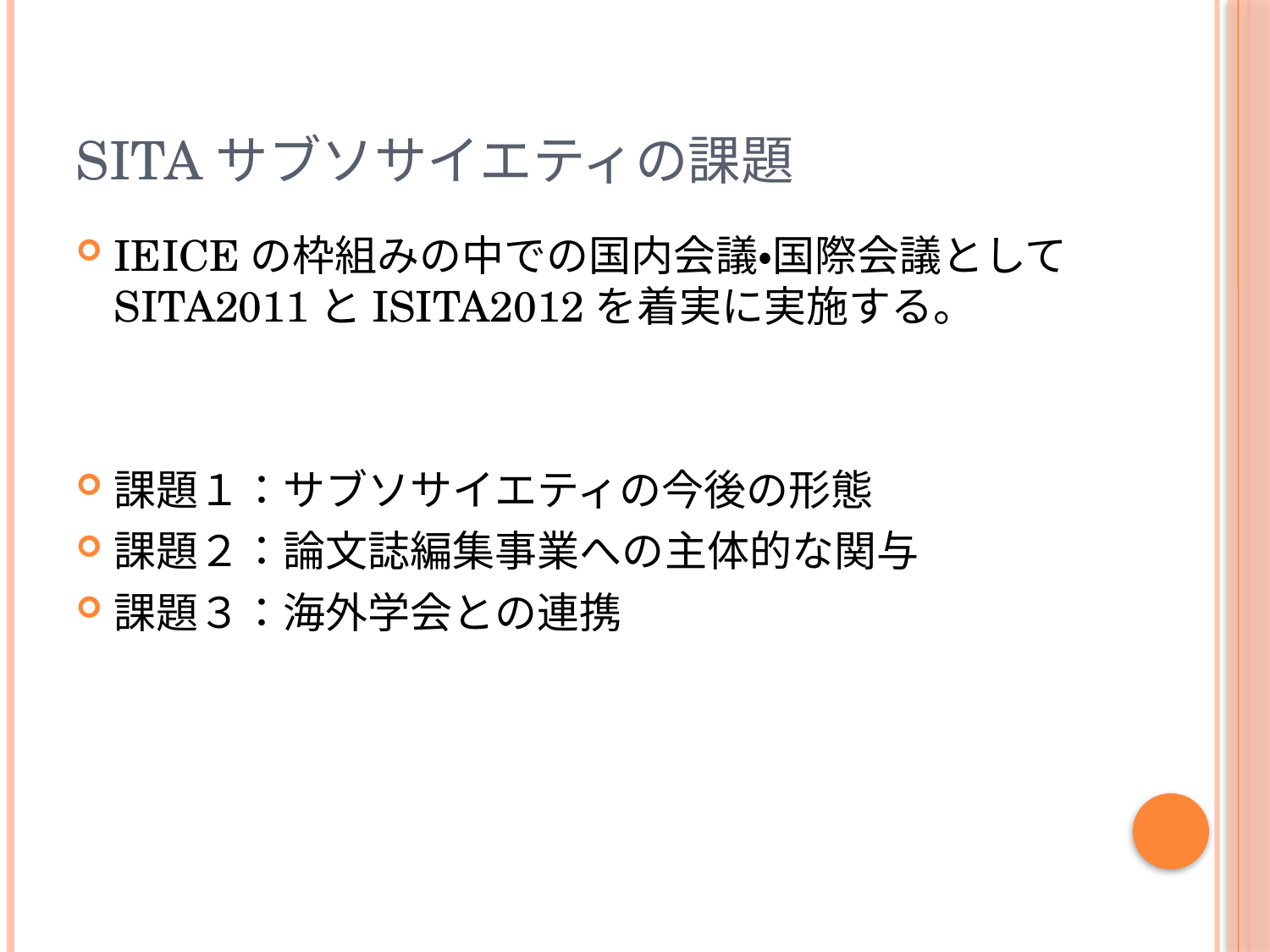

# SITAサブソサイエティの課題
IEICEの枠組みの中での国内会議・国際会議としてSITA2011とISITA2012を着実に実施する。

課題１：サブソサイエティの今後の形態
課題２：論文誌編集事業への主体的な関与
課題３：海外学会との連携